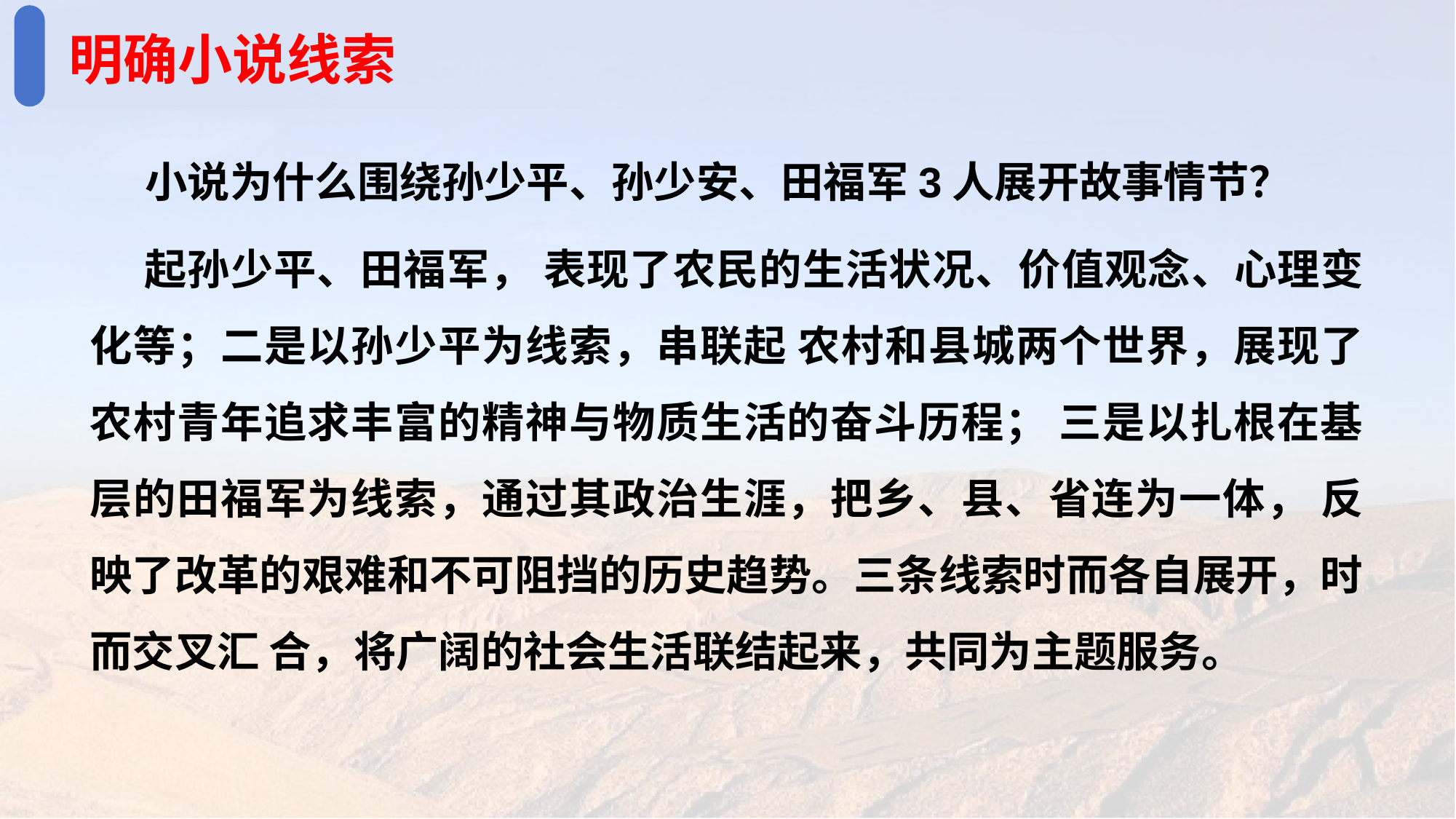

明确小说线索
小说为什么围绕孙少平、孙少安、田福军3人展开故事情节？
起孙少平、田福军， 表现了农民的生活状况、价值观念、心理变化等；二是以孙少平为线索，串联起 农村和县城两个世界，展现了农村青年追求丰富的精神与物质生活的奋斗历程； 三是以扎根在基层的田福军为线索，通过其政治生涯，把乡、县、省连为一体， 反映了改革的艰难和不可阻挡的历史趋势。三条线索时而各自展开，时而交叉汇 合，将广阔的社会生活联结起来，共同为主题服务。